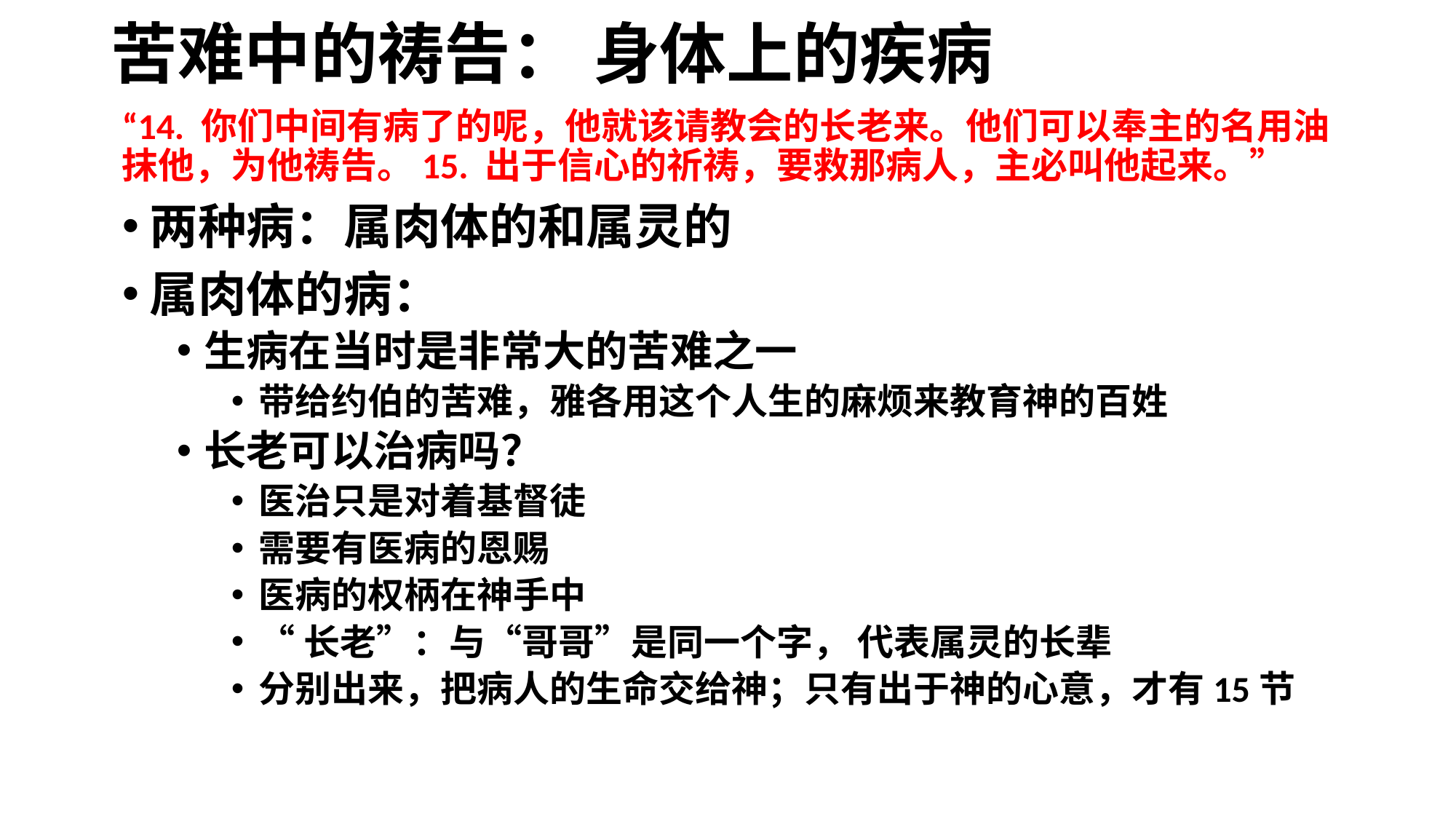

# 苦难中的祷告： 身体上的疾病
“14. 你们中间有病了的呢，他就该请教会的长老来。他们可以奉主的名用油抹他，为他祷告。15. 出于信心的祈祷，要救那病人，主必叫他起来。”
两种病：属肉体的和属灵的
属肉体的病：
生病在当时是非常大的苦难之一
带给约伯的苦难，雅各用这个人生的麻烦来教育神的百姓
长老可以治病吗？
医治只是对着基督徒
需要有医病的恩赐
医病的权柄在神手中
“长老”：与“哥哥”是同一个字， 代表属灵的长辈
分别出来，把病人的生命交给神；只有出于神的心意，才有15节